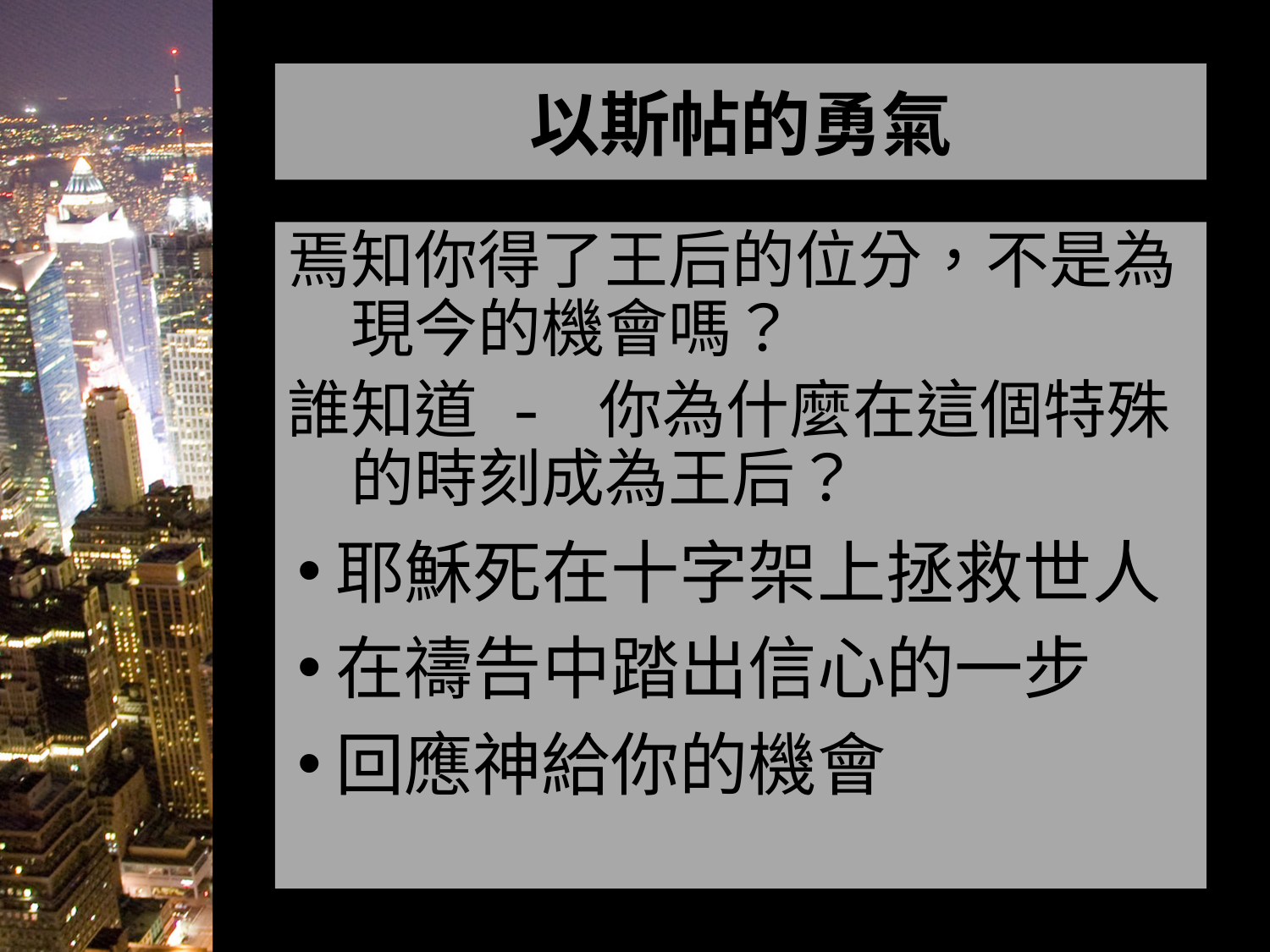

# 以斯帖的勇氣
焉知你得了王后的位分，不是為現今的機會嗎？
誰知道 - 你為什麼在這個特殊的時刻成為王后？
耶穌死在十字架上拯救世人
在禱告中踏出信心的一步
回應神給你的機會